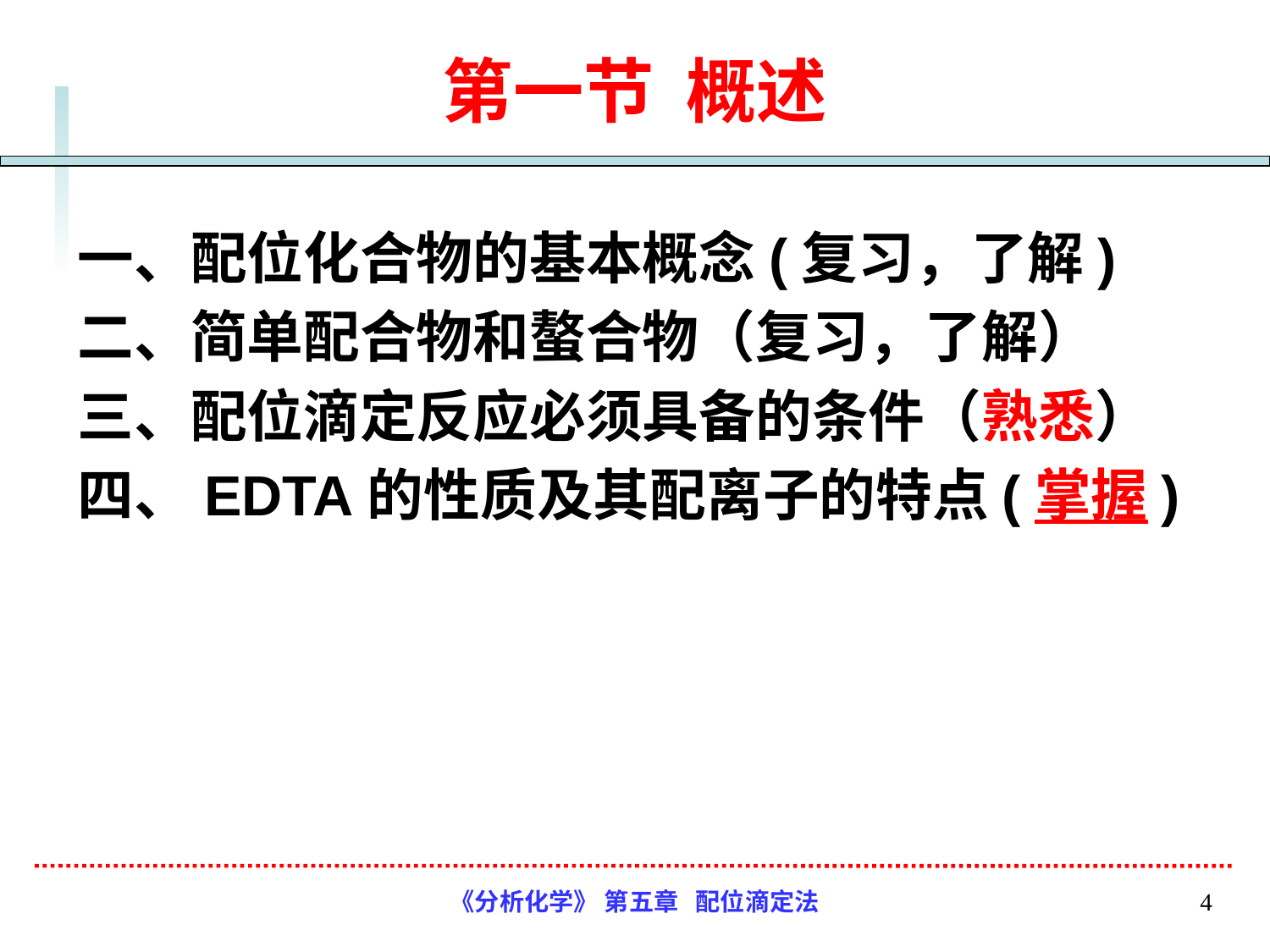

# 第一节  概述
一、配位化合物的基本概念(复习，了解)
二、简单配合物和螯合物（复习，了解）
三、配位滴定反应必须具备的条件（熟悉）
四、EDTA的性质及其配离子的特点(掌握)

《分析化学》 第五章   配位滴定法
4